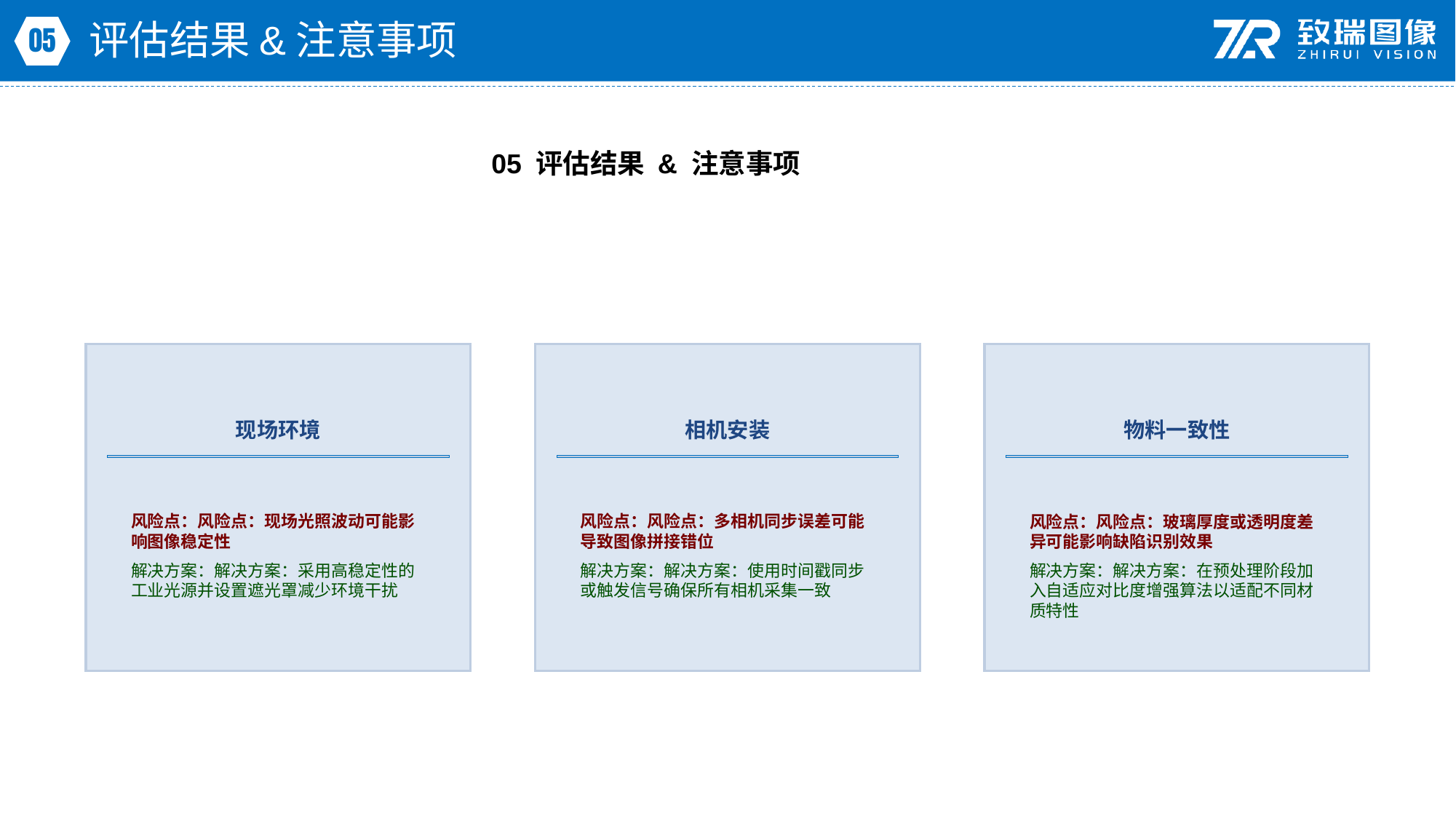

评估结果&注意事项
05

05 评估结果 & 注意事项

现场环境

相机安装

物料一致性

风险点：风险点：现场光照波动可能影响图像稳定性
解决方案：解决方案：采用高稳定性的工业光源并设置遮光罩减少环境干扰

风险点：风险点：多相机同步误差可能导致图像拼接错位
解决方案：解决方案：使用时间戳同步或触发信号确保所有相机采集一致

风险点：风险点：玻璃厚度或透明度差异可能影响缺陷识别效果
解决方案：解决方案：在预处理阶段加入自适应对比度增强算法以适配不同材质特性